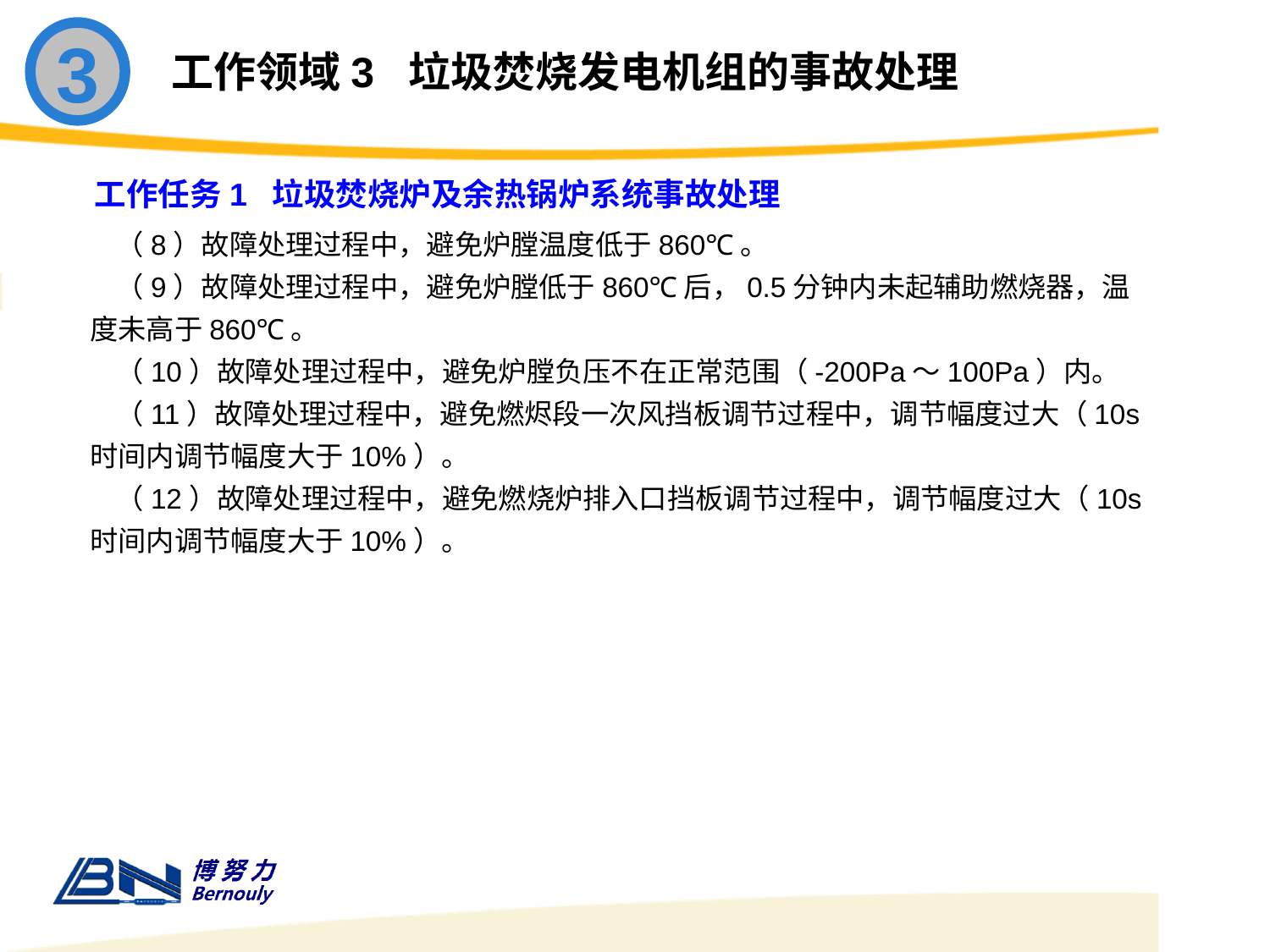

3
工作领域3  垃圾焚烧发电机组的事故处理
工作任务1  垃圾焚烧炉及余热锅炉系统事故处理
   （8）故障处理过程中，避免炉膛温度低于860℃。
   （9）故障处理过程中，避免炉膛低于860℃后，0.5分钟内未起辅助燃烧器，温度未高于860℃。
   （10）故障处理过程中，避免炉膛负压不在正常范围（-200Pa～100Pa）内。
   （11）故障处理过程中，避免燃烬段一次风挡板调节过程中，调节幅度过大（10s时间内调节幅度大于10%）。
   （12）故障处理过程中，避免燃烧炉排入口挡板调节过程中，调节幅度过大（10s时间内调节幅度大于10%）。